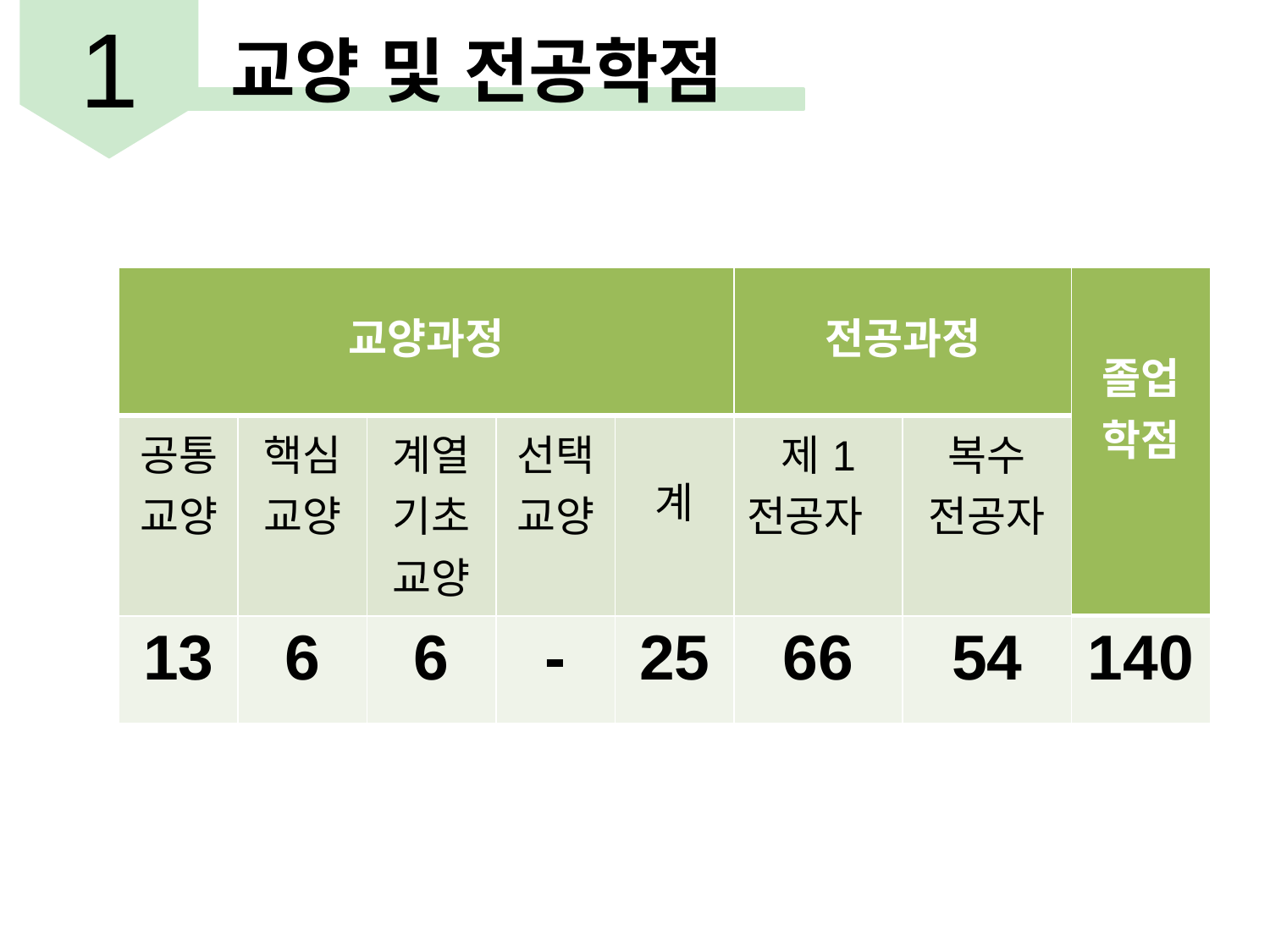

1
교양 및 전공학점

| 교양과정 |  |  |  |  | 전공과정 |  | 졸업 학점 |
| --- | --- | --- | --- | --- | --- | --- | --- |
| 공통 교양 | 핵심 교양 | 계열 기초 교양 | 선택 교양 | 계 | 제1 전공자 | 복수 전공자 |  |
| 13 | 6 | 6 | - | 25 | 66 | 54 | 140 |